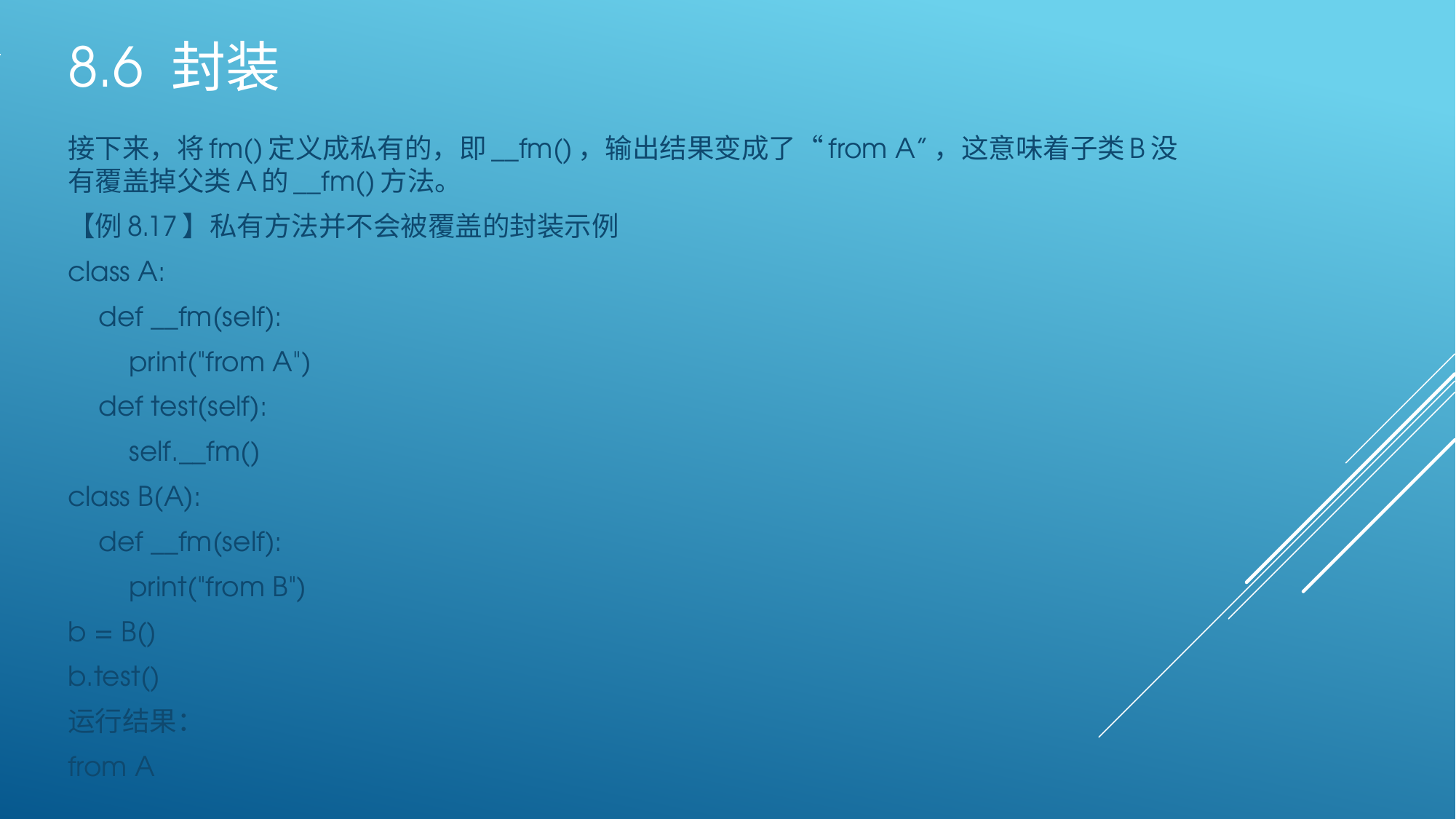

# 8.6 封装

接下来，将fm()定义成私有的，即__fm()，输出结果变成了“from A”，这意味着子类B没有覆盖掉父类A的__fm()方法。
【例8.17】私有方法并不会被覆盖的封装示例
class A:
    def __fm(self):
        print("from A")
    def test(self):
        self.__fm()
class B(A):
    def __fm(self):
        print("from B")
b = B()
b.test()
运行结果：
from A